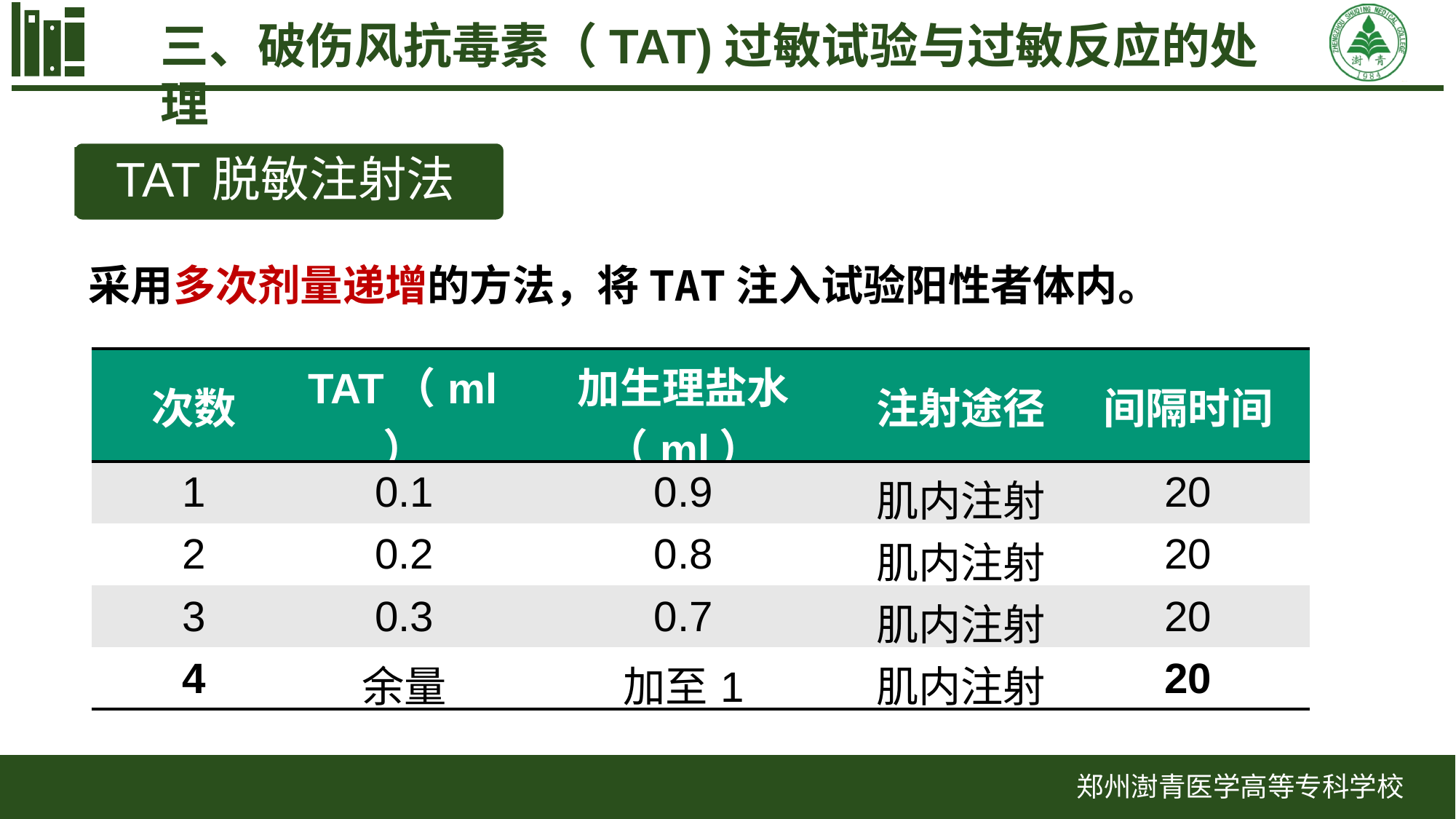

三、破伤风抗毒素（TAT)过敏试验与过敏反应的处理

TAT脱敏注射法
采用多次剂量递增的方法，将TAT注入试验阳性者体内。
| 次数 | TAT（ml） | 加生理盐水 （ml） | 注射途径 | 间隔时间 |
| --- | --- | --- | --- | --- |
| 1 | 0.1 | 0.9 | 肌内注射 | 20 |
| 2 | 0.2 | 0.8 | 肌内注射 | 20 |
| 3 | 0.3 | 0.7 | 肌内注射 | 20 |
| 4 | 余量 | 加至1 | 肌内注射 | 20 |
郑州澍青医学高等专科学校